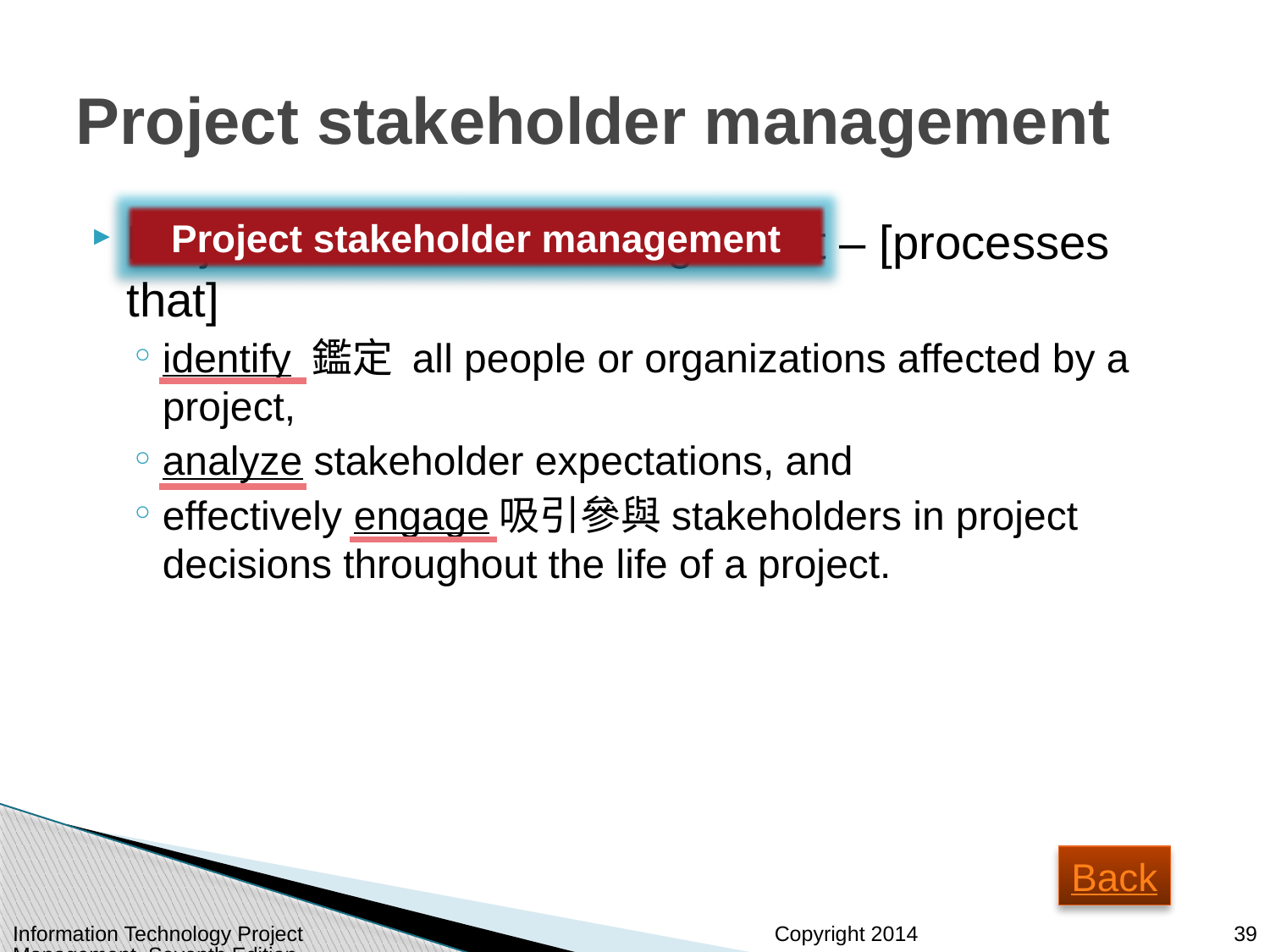

# Project stakeholder management
Project stakeholder management – [processes that]
identify 鑑定 all people or organizations affected by a project,
analyze stakeholder expectations, and
effectively engage吸引參與stakeholders in project decisions throughout the life of a project.
Project stakeholder management
Back
Information Technology Project Management, Seventh Edition
39